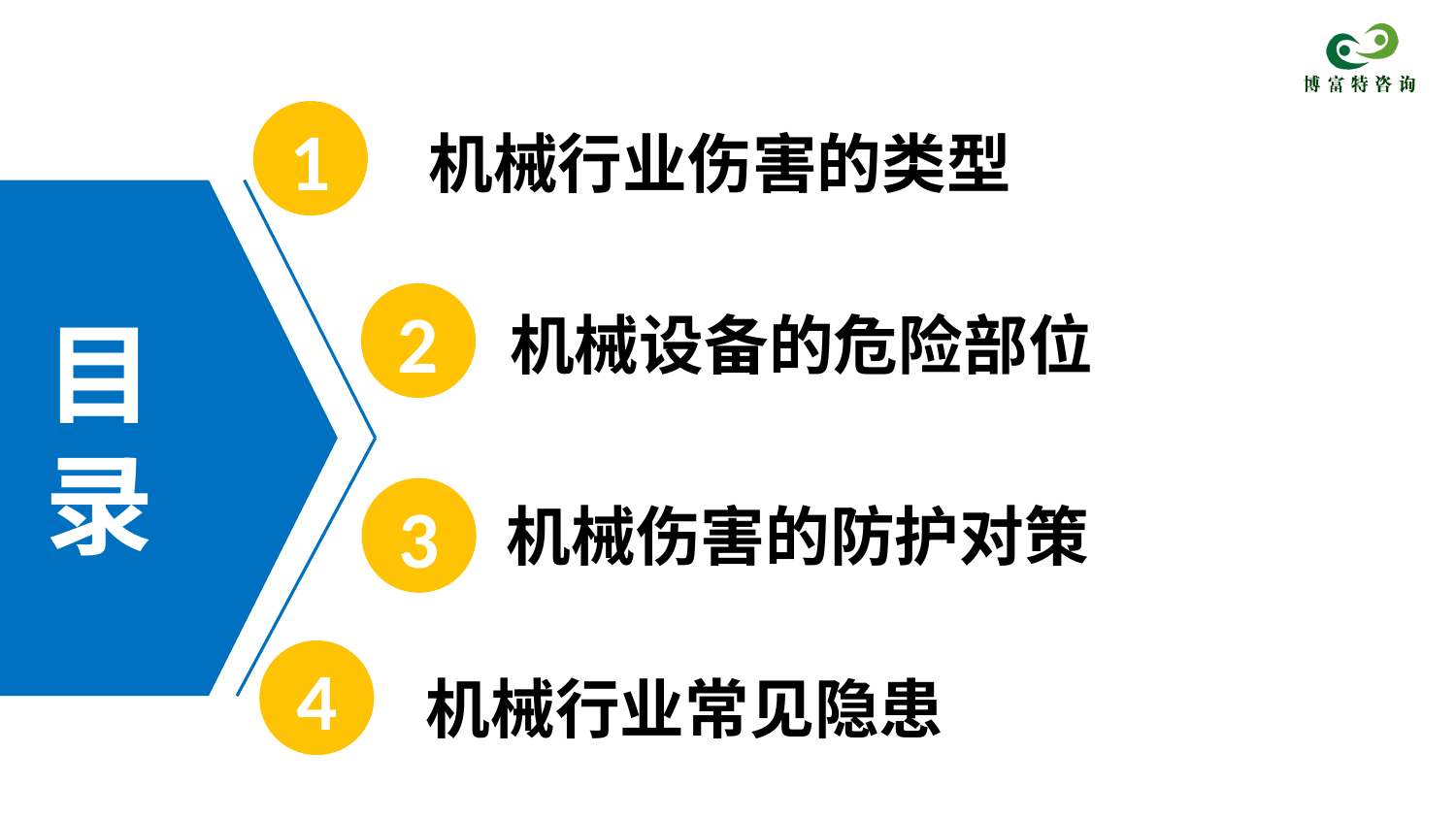

1
机械行业伤害的类型

2
机械设备的危险部位
目录
3
机械伤害的防护对策
4
机械行业常见隐患